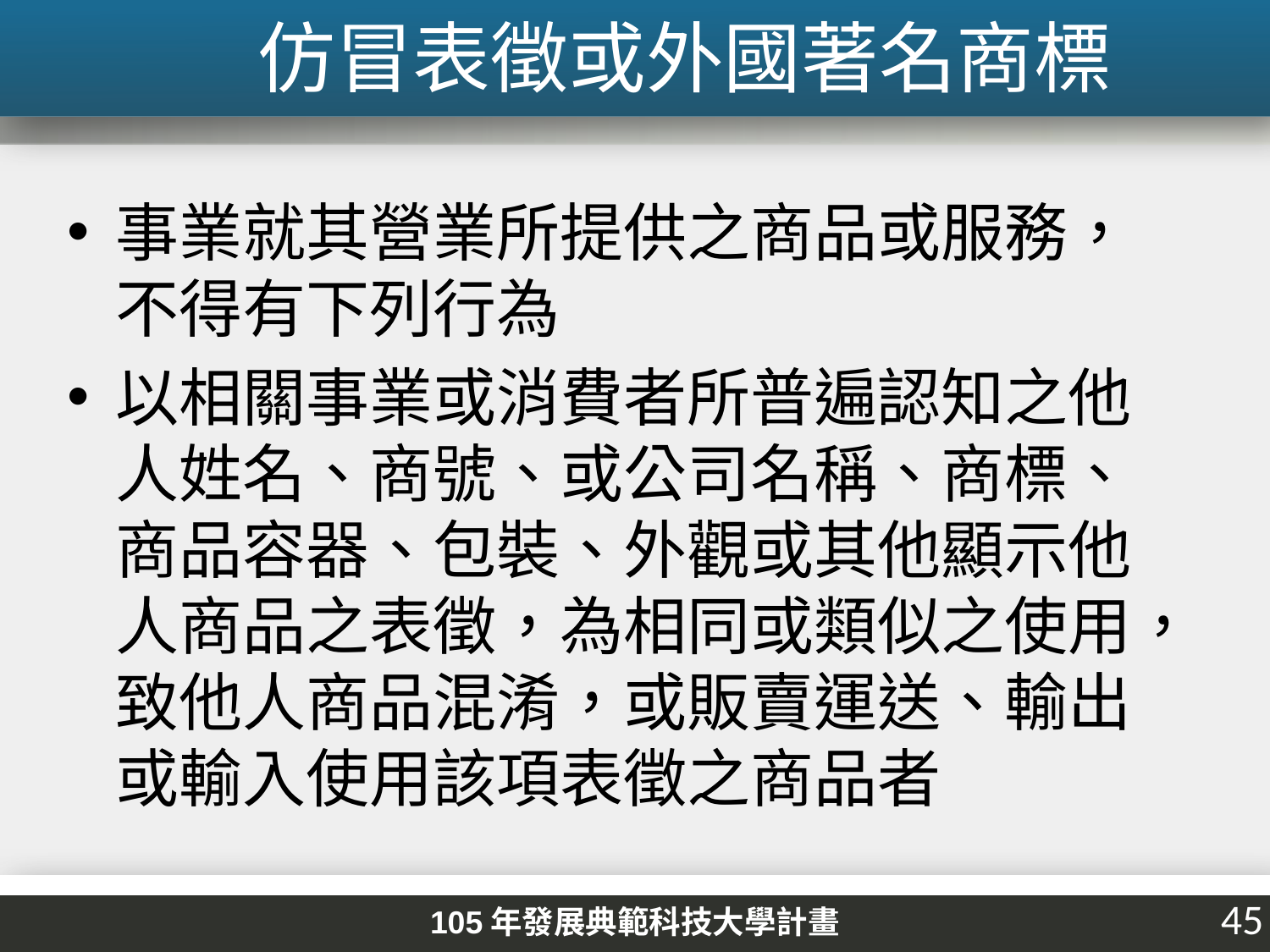

# 仿冒表徵或外國著名商標
事業就其營業所提供之商品或服務，不得有下列行為
以相關事業或消費者所普遍認知之他人姓名、商號、或公司名稱、商標、商品容器、包裝、外觀或其他顯示他人商品之表徵，為相同或類似之使用，致他人商品混淆，或販賣運送、輸出或輸入使用該項表徵之商品者